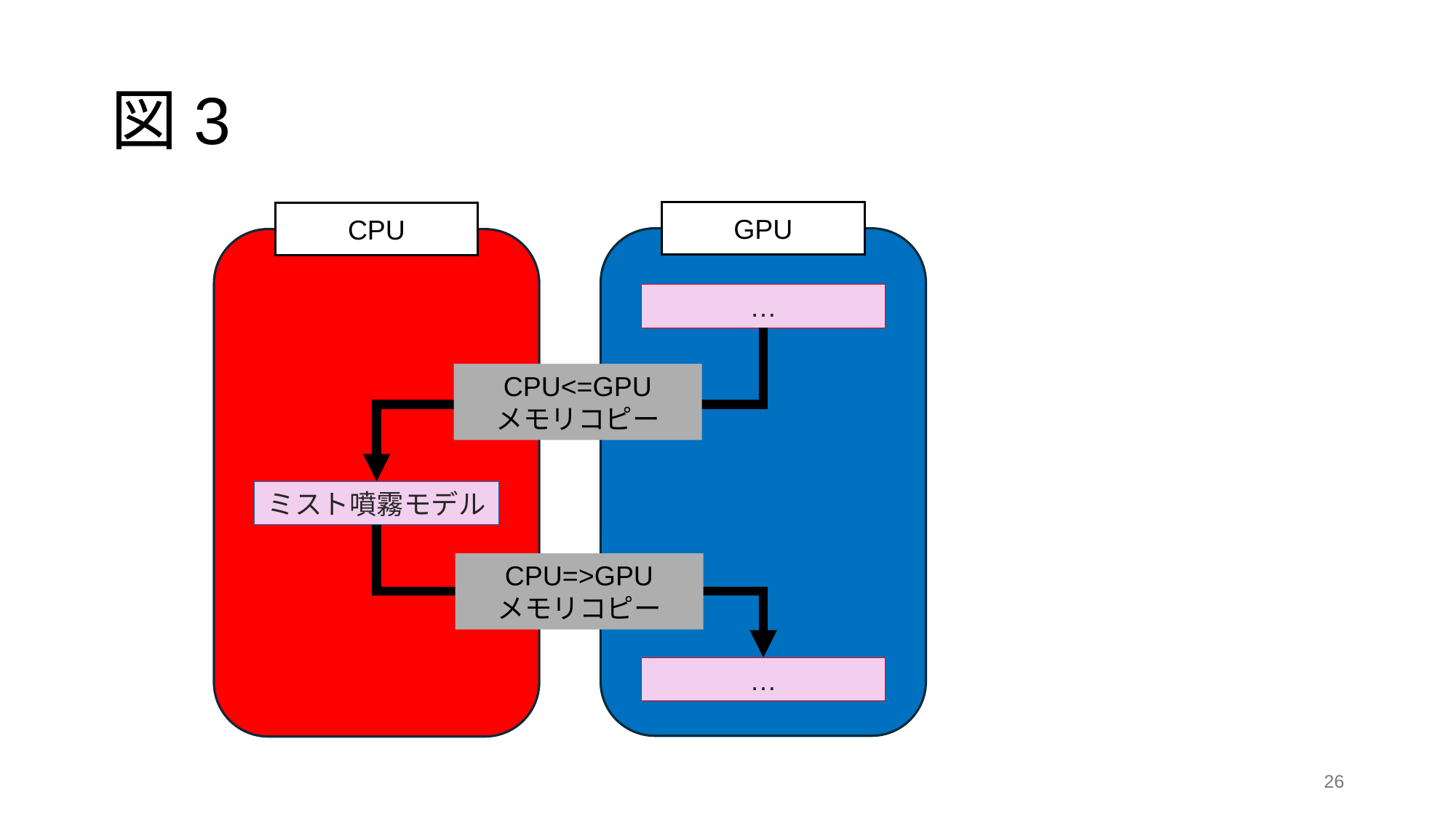

# 図3
GPU

CPU

…
CPU<=GPU
メモリコピー
ミスト噴霧モデル
CPU=>GPU
メモリコピー
…
26